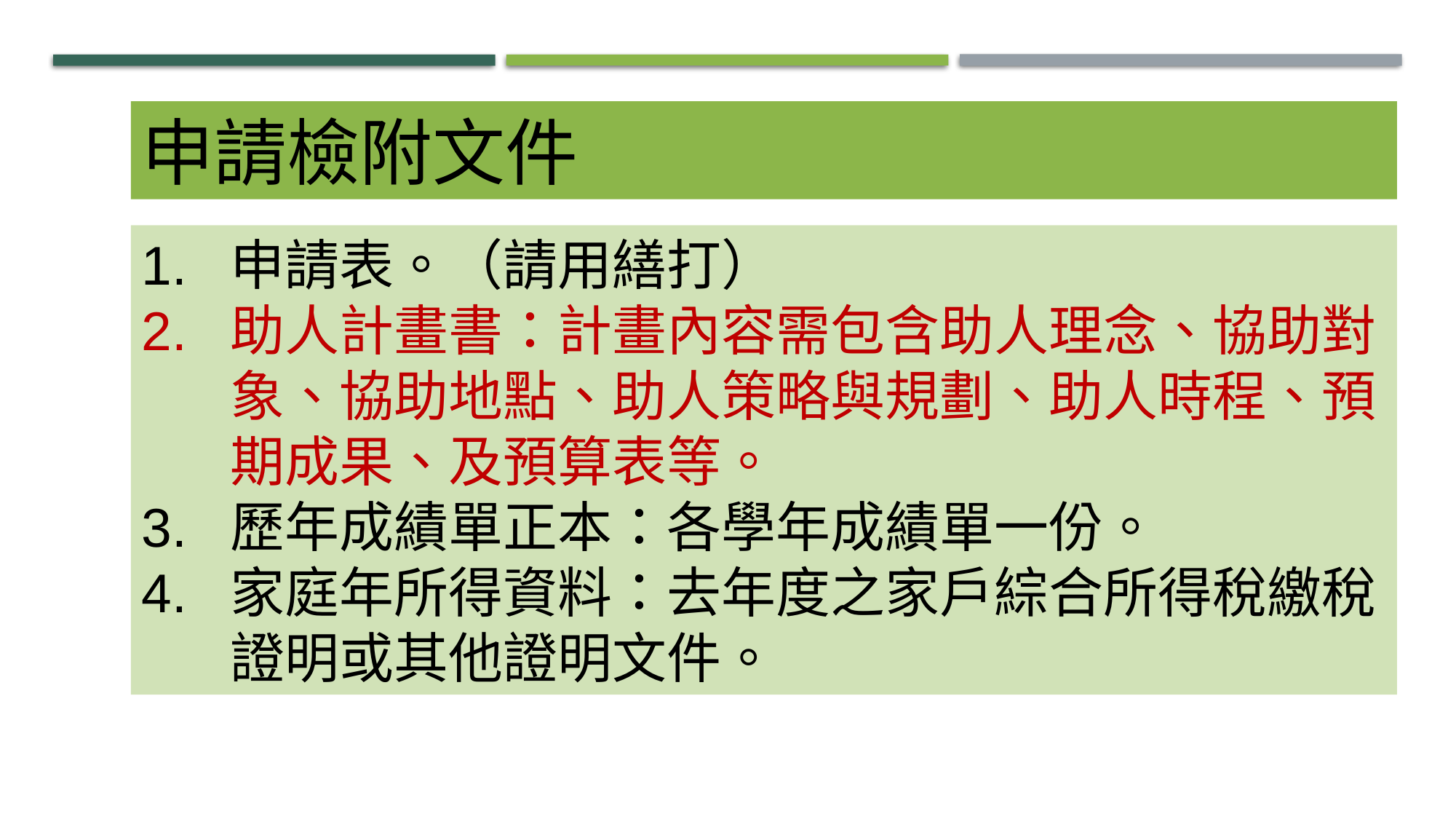

申請檢附文件
申請表。（請用繕打）
助人計畫書：計畫內容需包含助人理念、協助對象、協助地點、助人策略與規劃、助人時程、預期成果、及預算表等。
歷年成績單正本：各學年成績單一份。
家庭年所得資料：去年度之家戶綜合所得稅繳稅證明或其他證明文件。